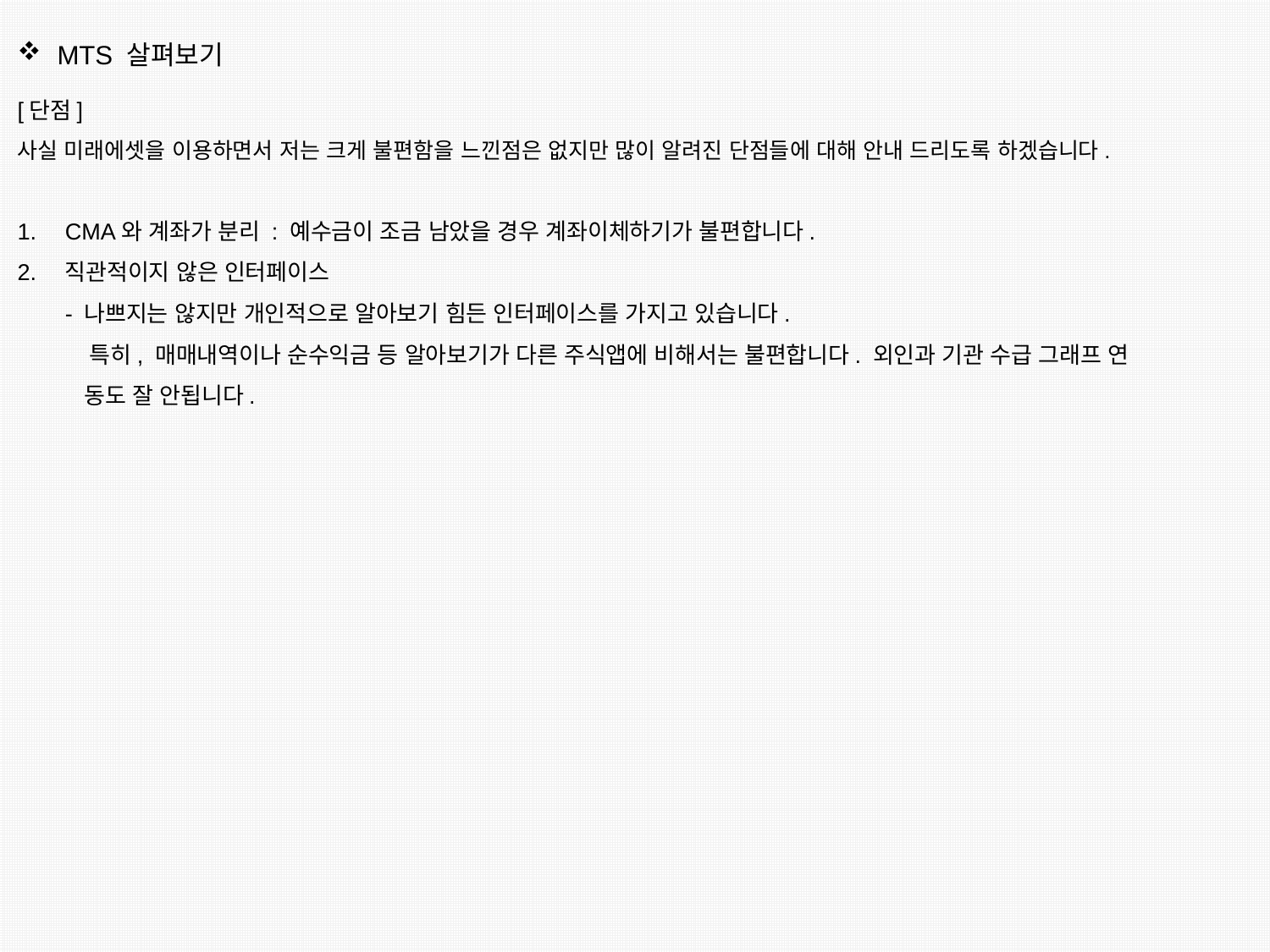

MTS 살펴보기
[단점]
사실 미래에셋을 이용하면서 저는 크게 불편함을 느낀점은 없지만 많이 알려진 단점들에 대해 안내 드리도록 하겠습니다.
CMA와 계좌가 분리 : 예수금이 조금 남았을 경우 계좌이체하기가 불편합니다.
직관적이지 않은 인터페이스
- 나쁘지는 않지만 개인적으로 알아보기 힘든 인터페이스를 가지고 있습니다.
   특히, 매매내역이나 순수익금 등 알아보기가 다른 주식앱에 비해서는 불편합니다. 외인과 기관 수급 그래프 연
   동도 잘 안됩니다.